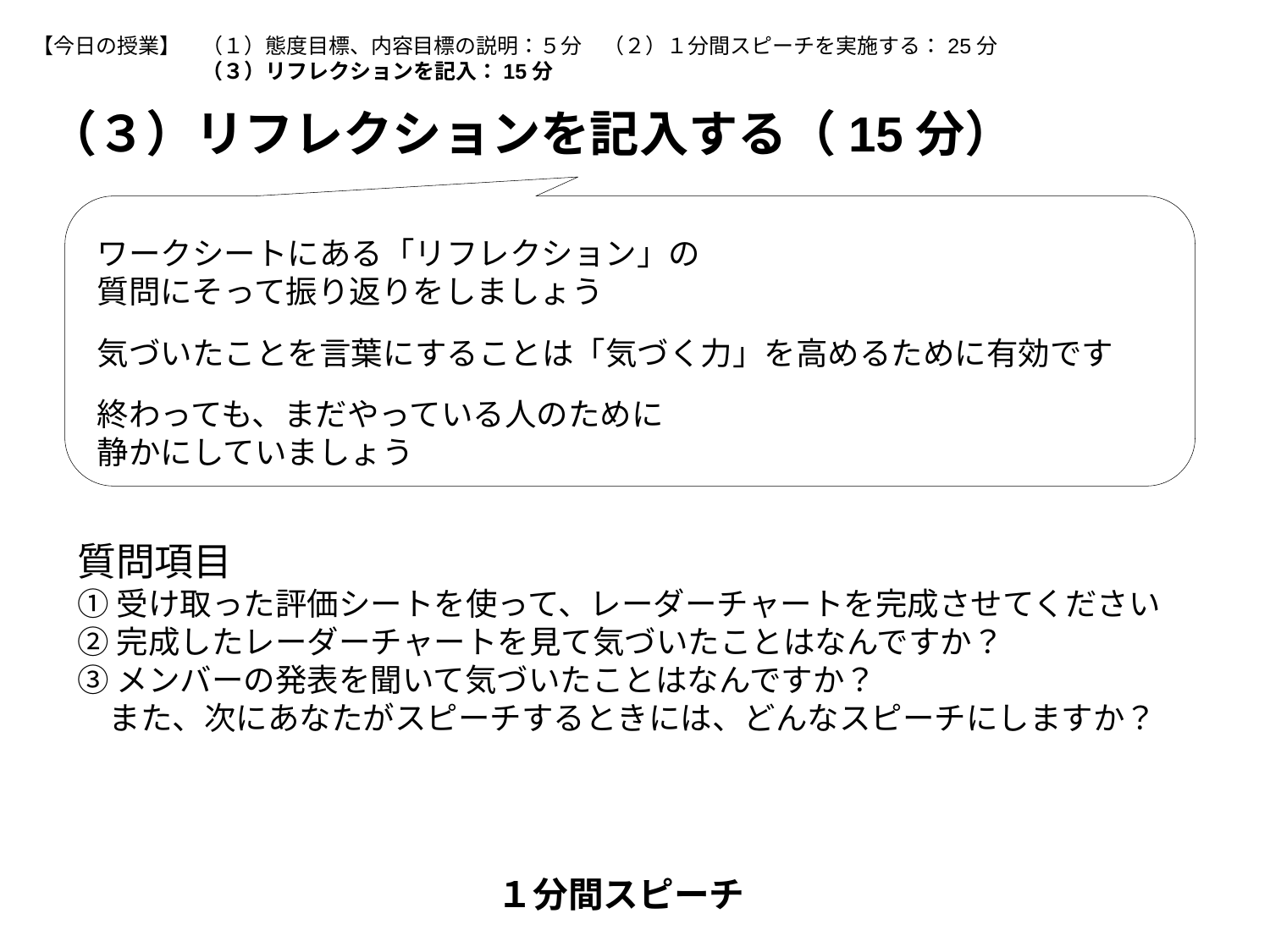

【今日の授業】　（１）態度目標、内容目標の説明：５分　（２）１分間スピーチを実施する：25分
	　　（３）リフレクションを記入：15分
（３）リフレクションを記入する（15分）

ワークシートにある「リフレクション」の
質問にそって振り返りをしましょう

気づいたことを言葉にすることは「気づく力」を高めるために有効です

終わっても、まだやっている人のために
静かにしていましょう
質問項目
①受け取った評価シートを使って、レーダーチャートを完成させてください
②完成したレーダーチャートを見て気づいたことはなんですか？
③メンバーの発表を聞いて気づいたことはなんですか？
　また、次にあなたがスピーチするときには、どんなスピーチにしますか？
１分間スピーチ